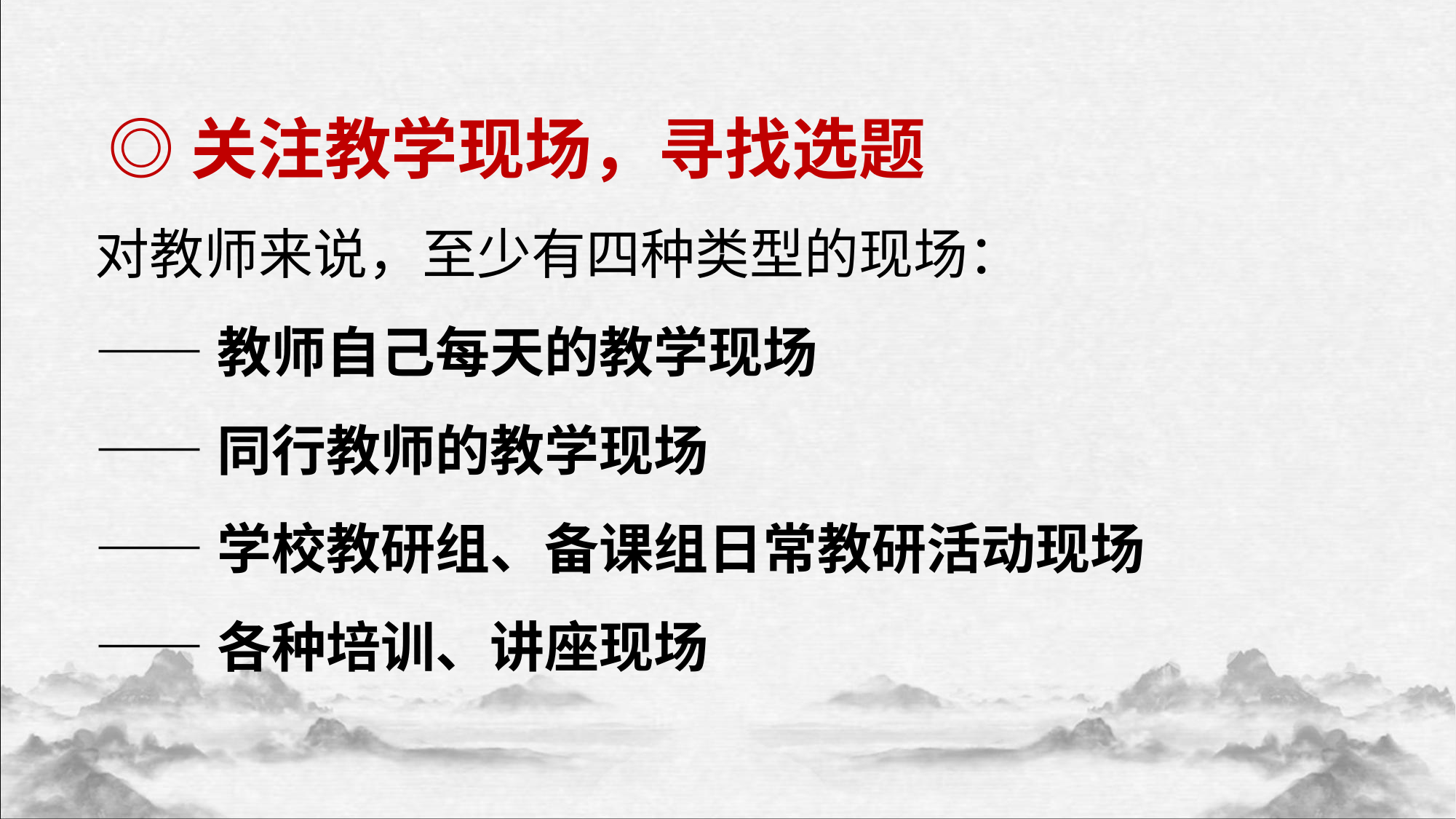

◎关注教学现场，寻找选题
对教师来说，至少有四种类型的现场：
——教师自己每天的教学现场
——同行教师的教学现场
——学校教研组、备课组日常教研活动现场
——各种培训、讲座现场